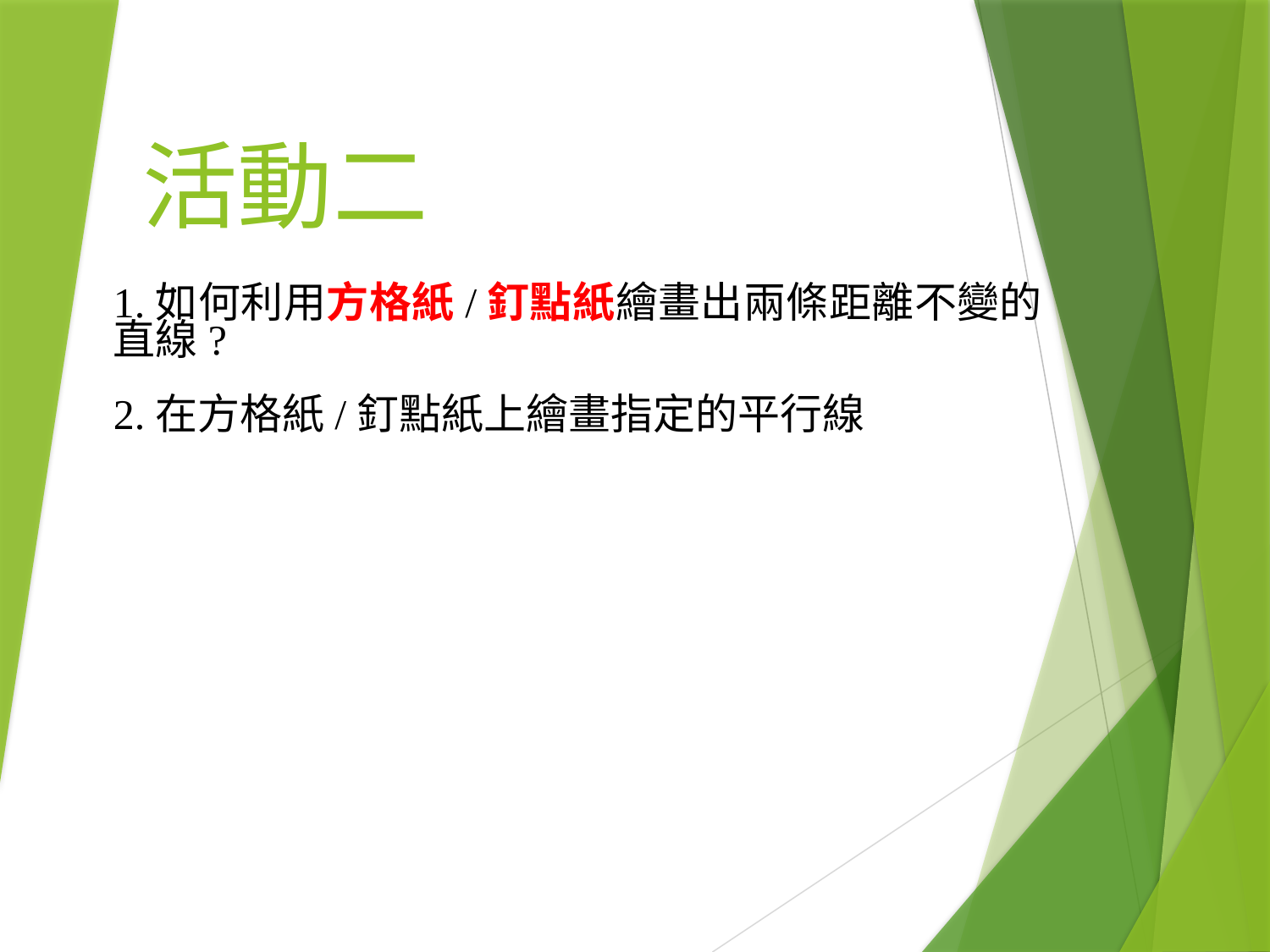

活動二

1.如何利用方格紙/釘點紙繪畫出兩條距離不變的直線?

2.在方格紙/釘點紙上繪畫指定的平行線